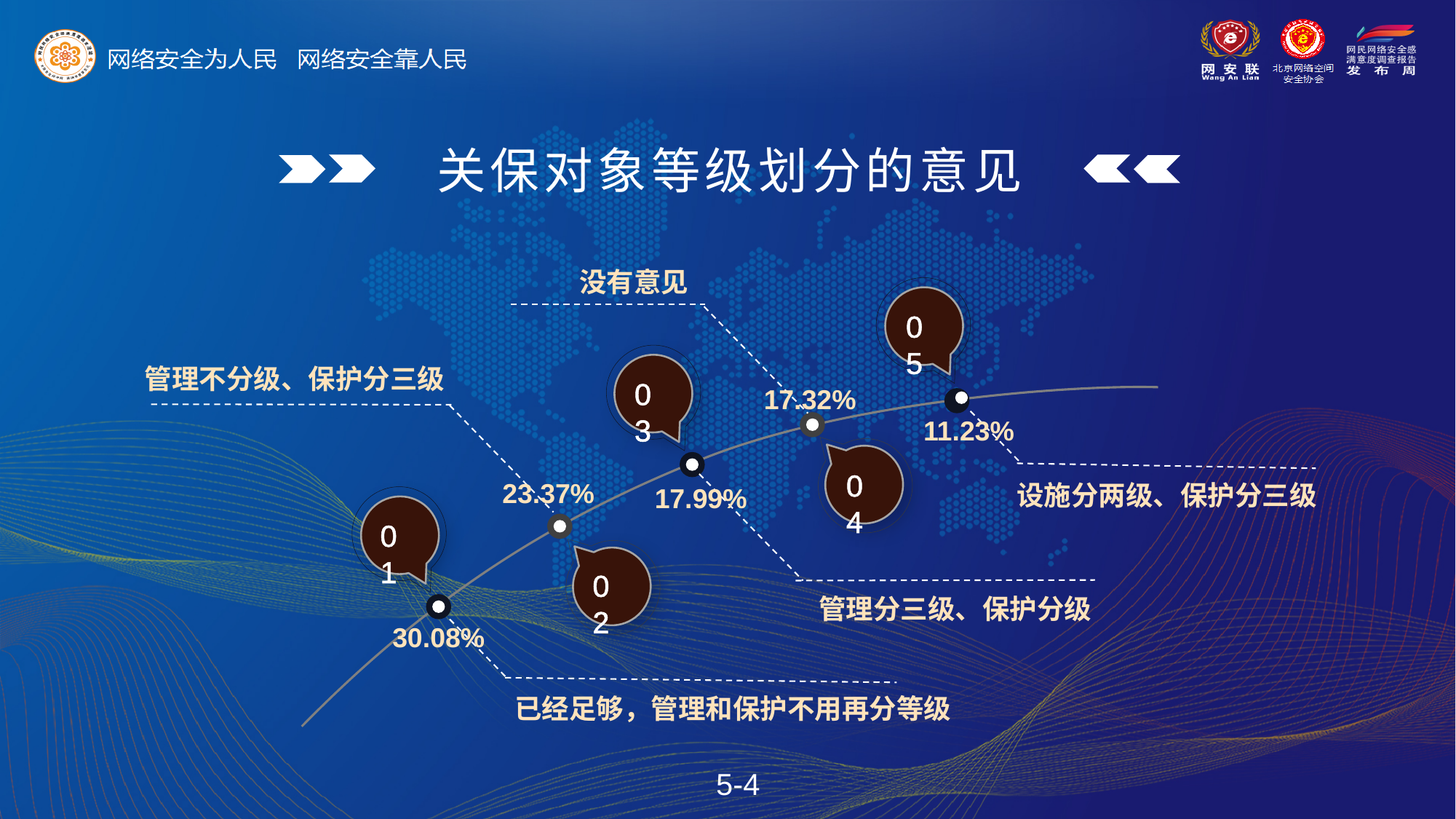

关保对象等级划分的意见

没有意见

05

管理不分级、保护分三级
03
17.32%

11.23%

04
23.37%
设施分两级、保护分三级
17.99%

01

02
管理分三级、保护分级

30.08%
已经足够，管理和保护不用再分等级
5-4